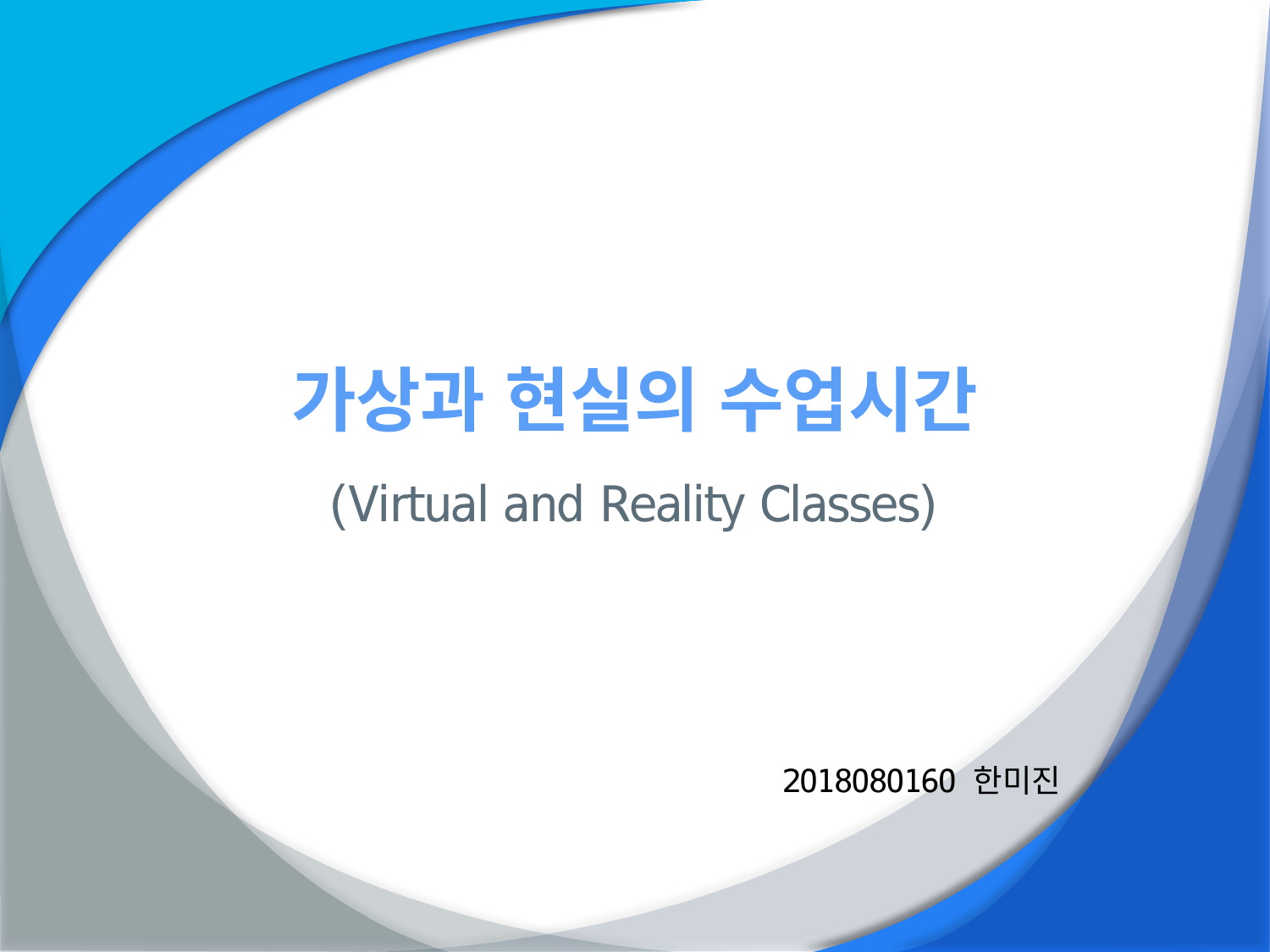

# 가상과 현실의 수업시간
(Virtual and Reality Classes)
2018080160 한미진